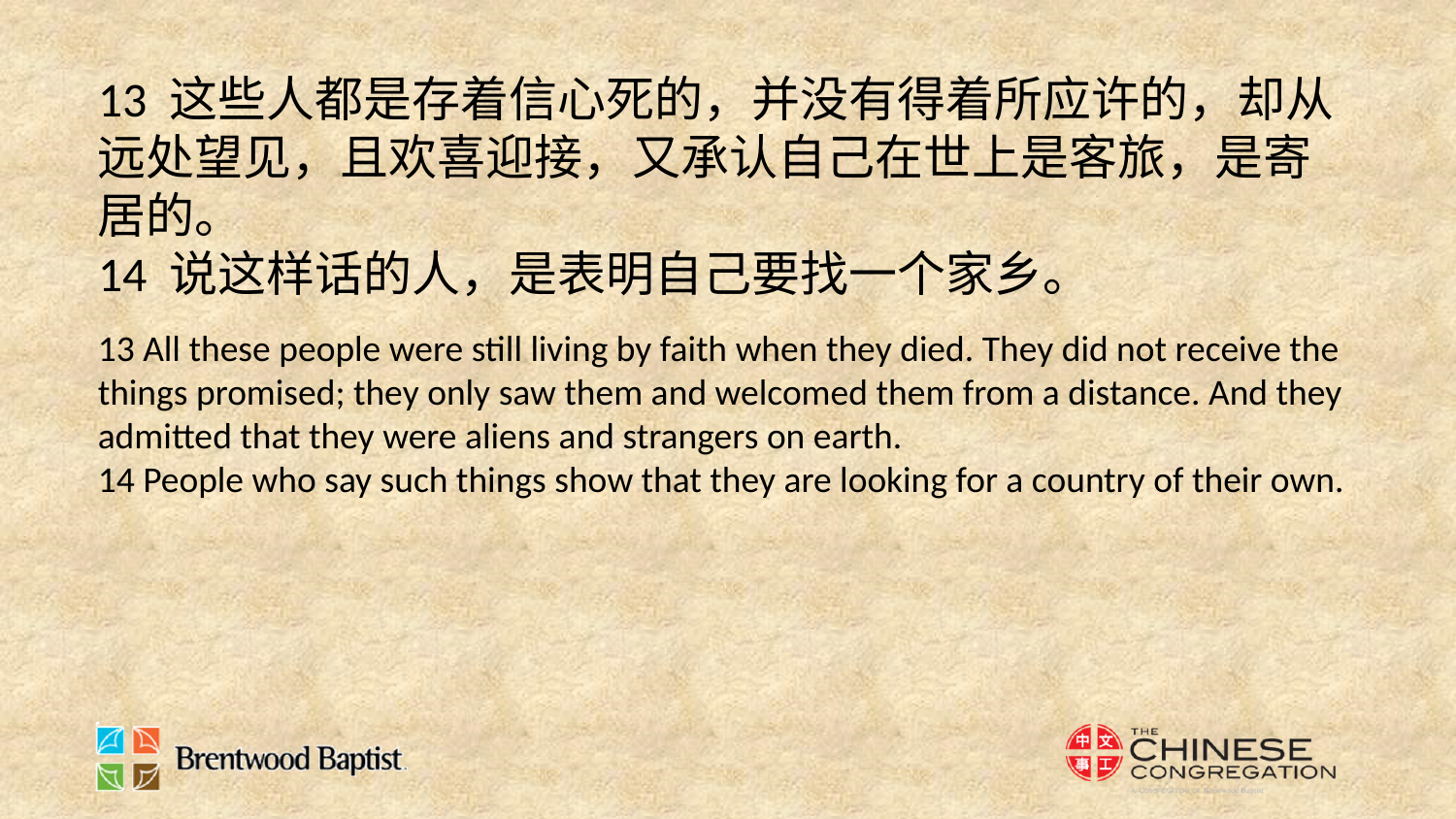

13 这些人都是存着信心死的，并没有得着所应许的，却从远处望见，且欢喜迎接，又承认自己在世上是客旅，是寄居的。
14 说这样话的人，是表明自己要找一个家乡。

13 All these people were still living by faith when they died. They did not receive the things promised; they only saw them and welcomed them from a distance. And they admitted that they were aliens and strangers on earth.
14 People who say such things show that they are looking for a country of their own.